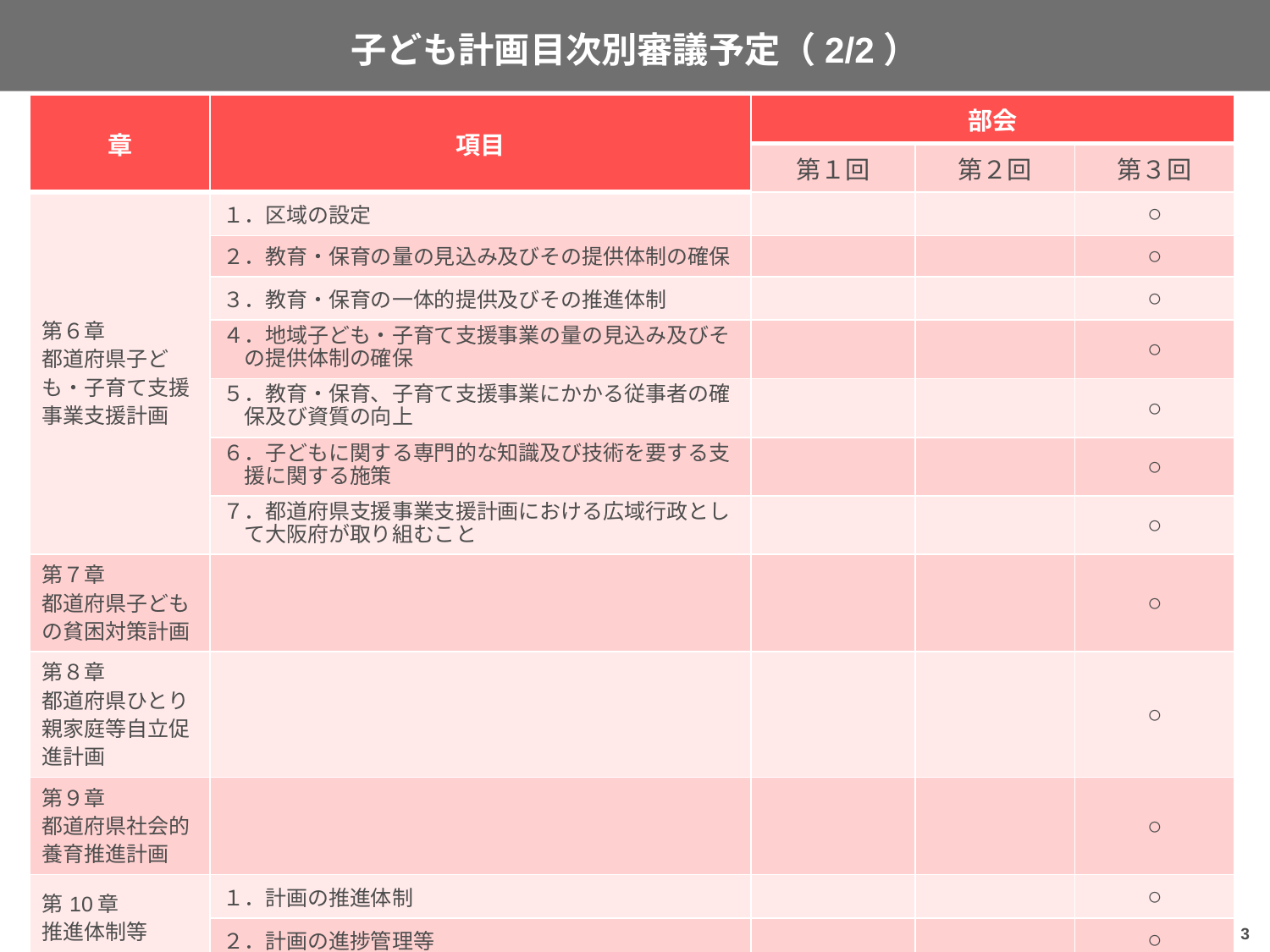

# 子ども計画目次別審議予定（2/2）
| 章 | 項目 | 部会 |  |  |
| --- | --- | --- | --- | --- |
|  |  | 第１回 | 第２回 | 第３回 |
| 第６章 都道府県子ども・子育て支援 事業支援計画 | １．区域の設定 |  |  | ○ |
|  | ２．教育・保育の量の見込み及びその提供体制の確保 |  |  | ○ |
|  | ３．教育・保育の一体的提供及びその推進体制 |  |  | ○ |
|  | ４．地域子ども・子育て支援事業の量の見込み及びそ 　の提供体制の確保 |  |  | ○ |
|  | ５．教育・保育、子育て支援事業にかかる従事者の確 　保及び資質の向上 |  |  | ○ |
|  | ６．子どもに関する専門的な知識及び技術を要する支 　援に関する施策 |  |  | ○ |
|  | ７．都道府県支援事業支援計画における広域行政とし 　て大阪府が取り組むこと |  |  | ○ |
| 第７章 都道府県子どもの貧困対策計画 |  |  |  | ○ |
| 第８章 都道府県ひとり親家庭等自立促進計画 |  |  |  | ○ |
| 第９章 都道府県社会的 養育推進計画 |  |  |  | ○ |
| 第10章 推進体制等 | １．計画の推進体制 |  |  | ○ |
|  | ２．計画の進捗管理等 |  |  | ○ |
3